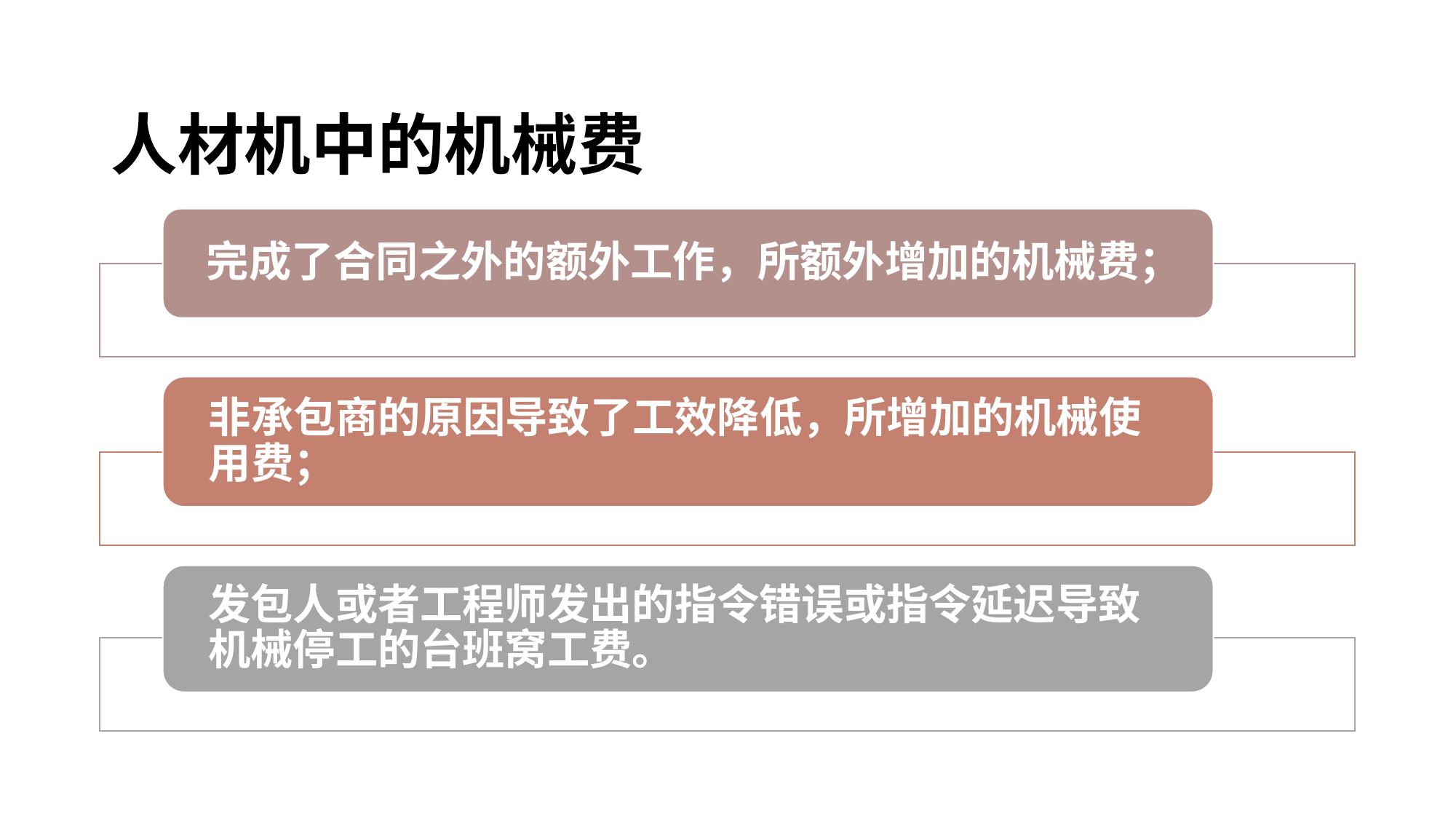

# 人材机中的机械费
完成了合同之外的额外工作，所额外增加的机械费；
非承包商的原因导致了工效降低，所增加的机械使用费；
发包人或者工程师发出的指令错误或指令延迟导致机械停工的台班窝工费。